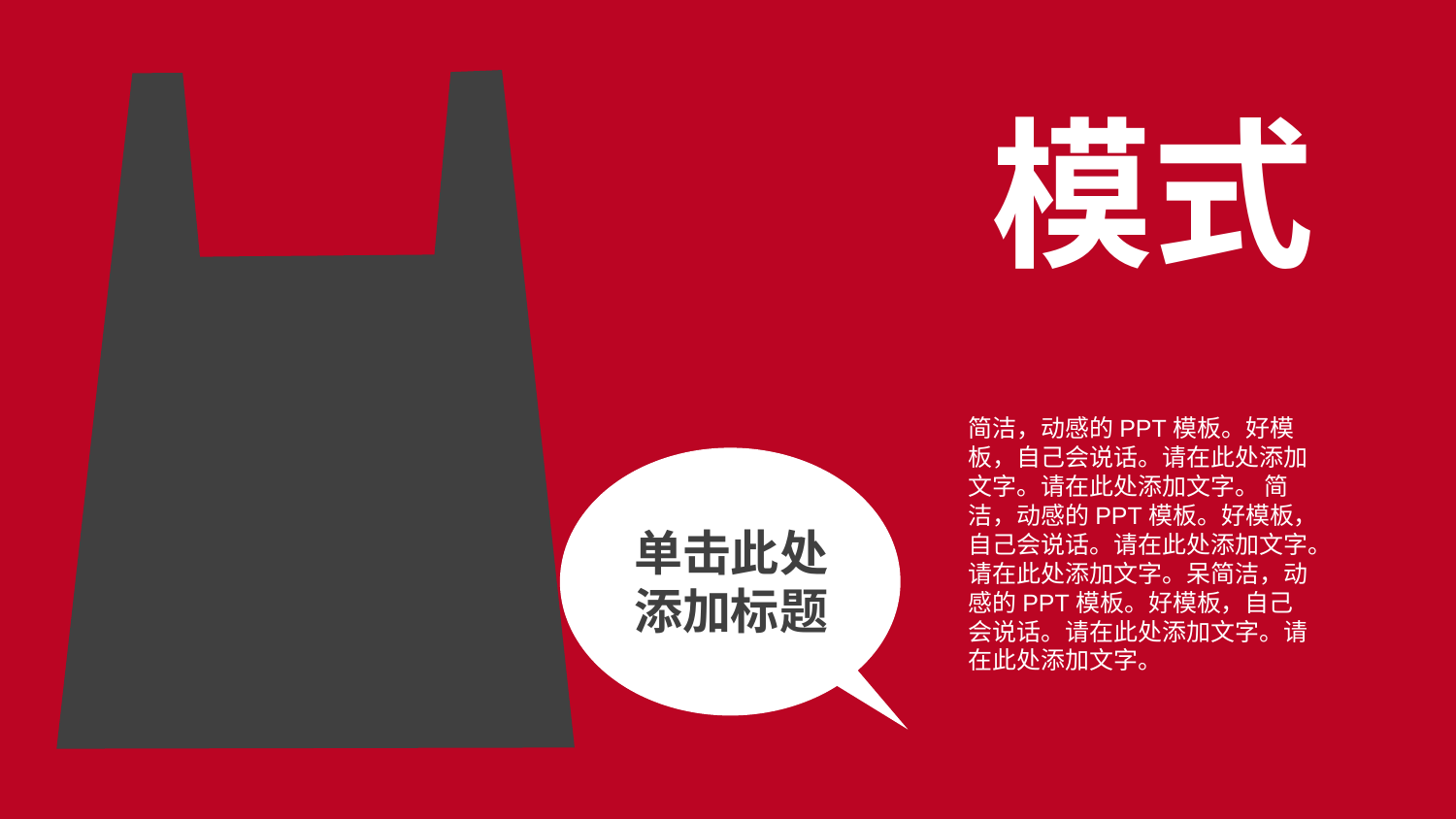

模式
简洁，动感的PPT模板。好模板，自己会说话。请在此处添加文字。请在此处添加文字。 简洁，动感的PPT模板。好模板，自己会说话。请在此处添加文字。请在此处添加文字。呆简洁，动感的PPT模板。好模板，自己会说话。请在此处添加文字。请在此处添加文字。

单击此处
添加标题